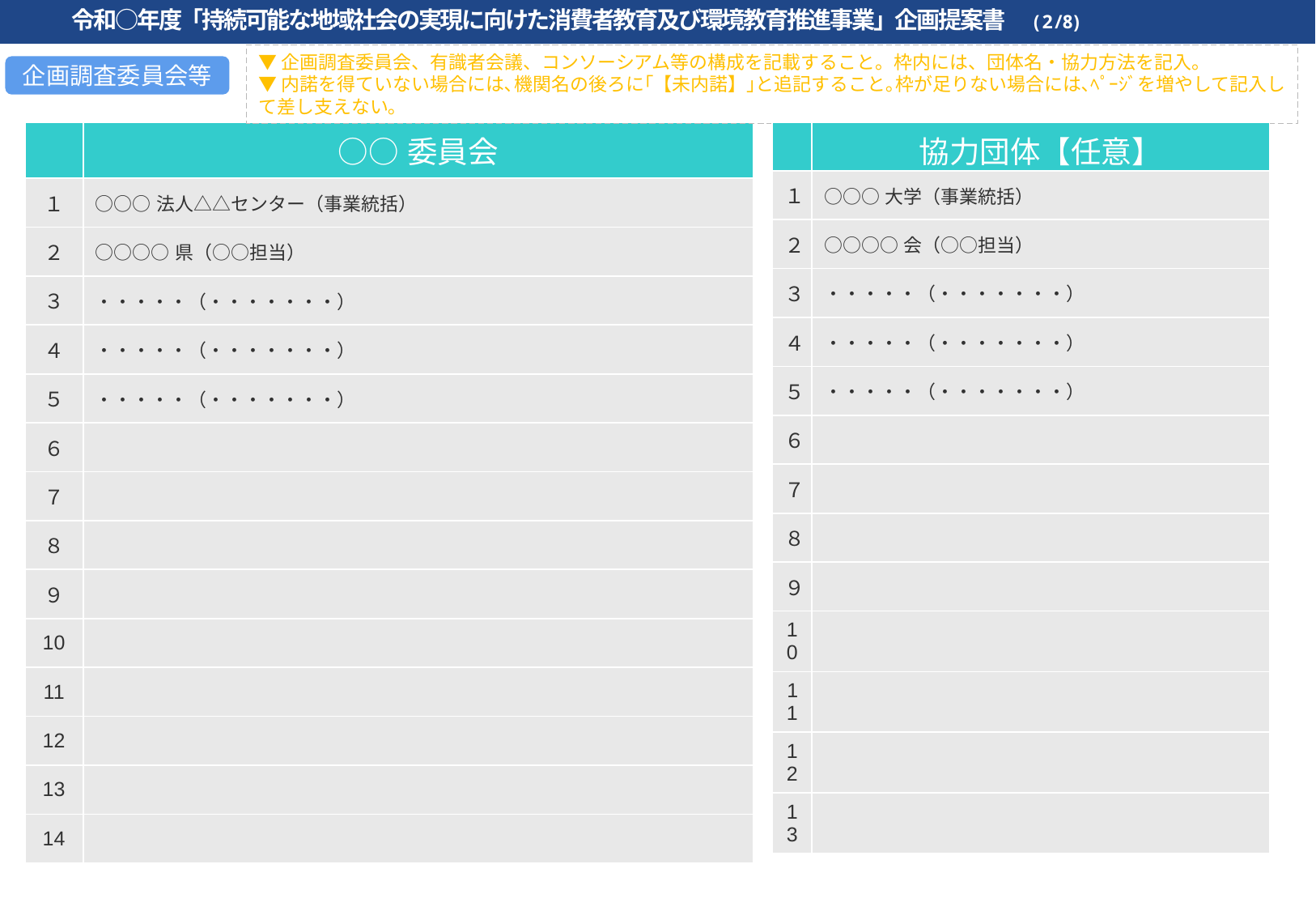

令和○年度「持続可能な地域社会の実現に向けた消費者教育及び環境教育推進事業」企画提案書　(2/8)
▼企画調査委員会、有識者会議、コンソーシアム等の構成を記載すること。枠内には、団体名・協力方法を記入。
▼内諾を得ていない場合には､機関名の後ろに｢【未内諾】｣と追記すること｡枠が足りない場合には､ﾍﾟｰｼﾞを増やして記入して差し支えない｡
企画調査委員会等
|  | ○○委員会 |
| --- | --- |
| １ | ○○○法人△△センター（事業統括） |
| ２ | ○○○○県（○○担当） |
| ３ | ・・・・・（・・・・・・・） |
| ４ | ・・・・・（・・・・・・・） |
| ５ | ・・・・・（・・・・・・・） |
| ６ |  |
| ７ |  |
| ８ |  |
| ９ |  |
| 10 |  |
| 11 |  |
| 12 |  |
| 13 |  |
| 14 |  |
|  | 協力団体【任意】 |
| --- | --- |
| １ | ○○○大学（事業統括） |
| ２ | ○○○○会（○○担当） |
| ３ | ・・・・・（・・・・・・・） |
| ４ | ・・・・・（・・・・・・・） |
| ５ | ・・・・・（・・・・・・・） |
| ６ |  |
| ７ |  |
| ８ |  |
| ９ |  |
| 10 |  |
| 11 |  |
| 12 |  |
| 13 |  |